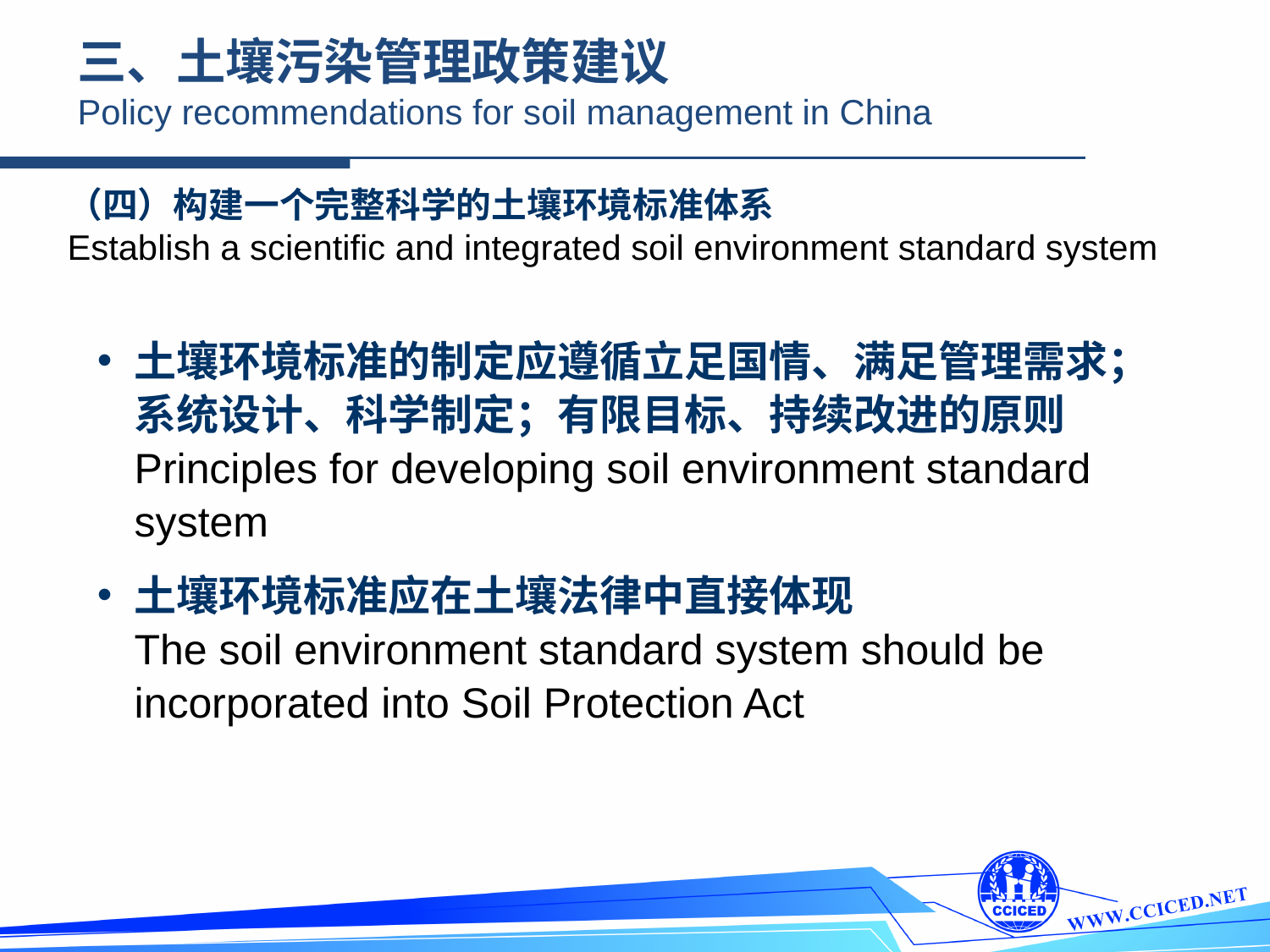

三、土壤污染管理政策建议
Policy recommendations for soil management in China
（四）构建一个完整科学的土壤环境标准体系
Establish a scientific and integrated soil environment standard system
土壤环境标准的制定应遵循立足国情、满足管理需求；系统设计、科学制定；有限目标、持续改进的原则
Principles for developing soil environment standard system
土壤环境标准应在土壤法律中直接体现
The soil environment standard system should be incorporated into Soil Protection Act